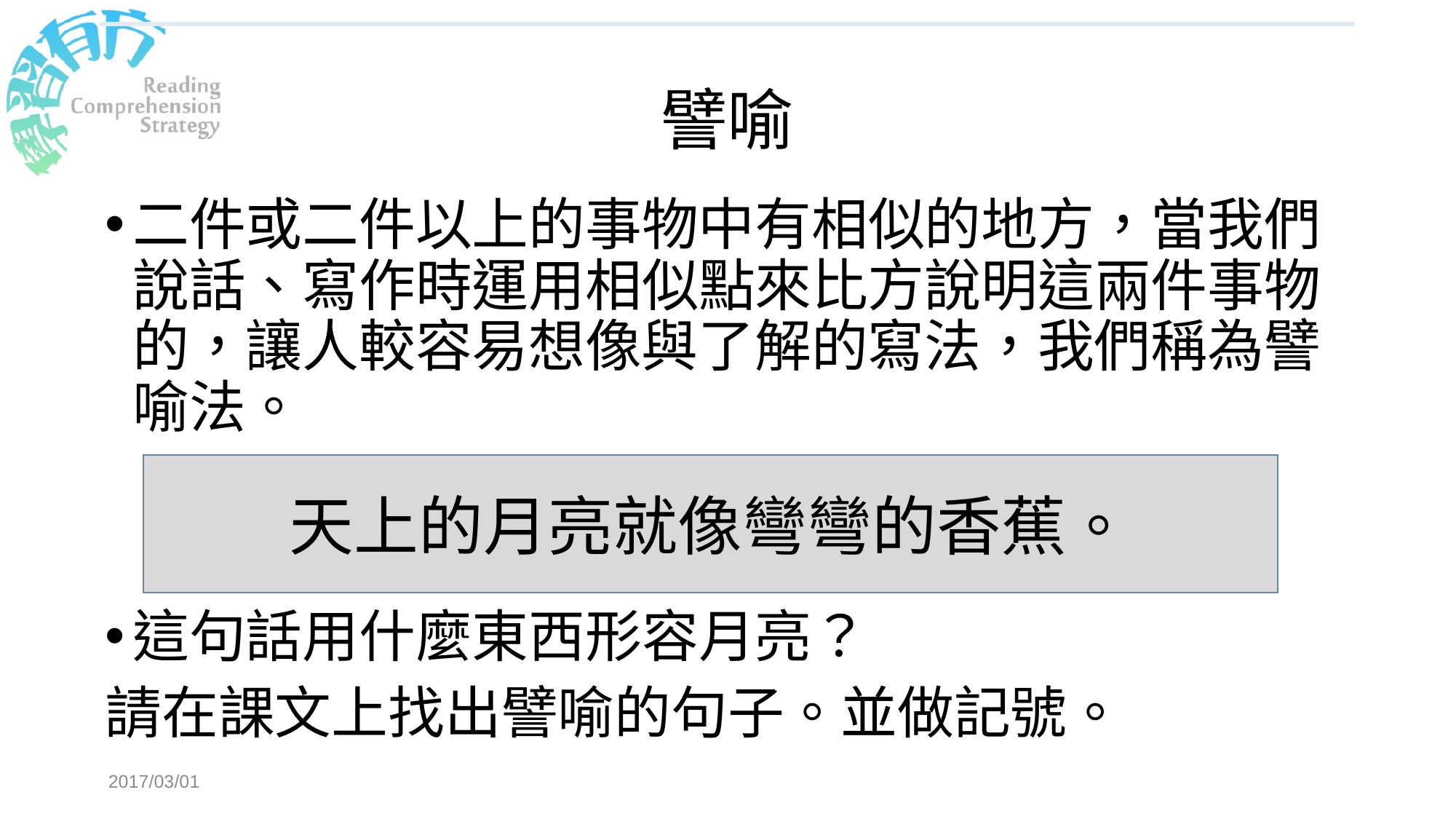

# 譬喻
二件或二件以上的事物中有相似的地方，當我們說話、寫作時運用相似點來比方說明這兩件事物的，讓人較容易想像與了解的寫法，我們稱為譬喻法。

這句話用什麼東西形容月亮？
請在課文上找出譬喻的句子。並做記號。

天上的月亮就像彎彎的香蕉。
2017/03/01